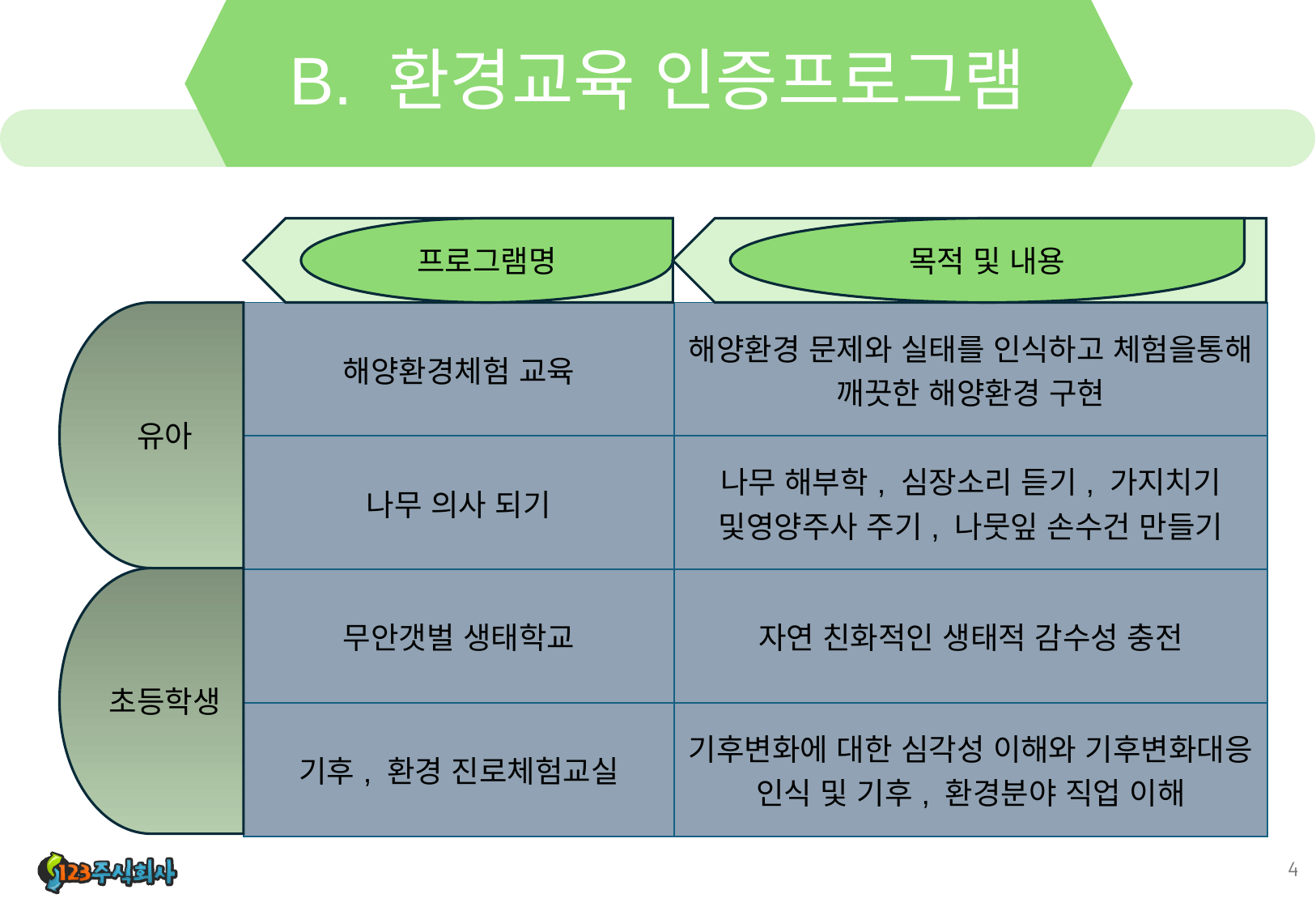

# B. 환경교육 인증프로그램

프로그램명

목적 및 내용
유아
| 해양환경체험 교육 | 해양환경 문제와 실태를 인식하고 체험을통해 깨끗한 해양환경 구현 |
| --- | --- |
| 나무 의사 되기 | 나무 해부학, 심장소리 듣기, 가지치기 및영양주사 주기, 나뭇잎 손수건 만들기 |
| 무안갯벌 생태학교 | 자연 친화적인 생태적 감수성 충전 |
| 기후, 환경 진로체험교실 | 기후변화에 대한 심각성 이해와 기후변화대응 인식 및 기후, 환경분야 직업 이해 |
초등학생
4